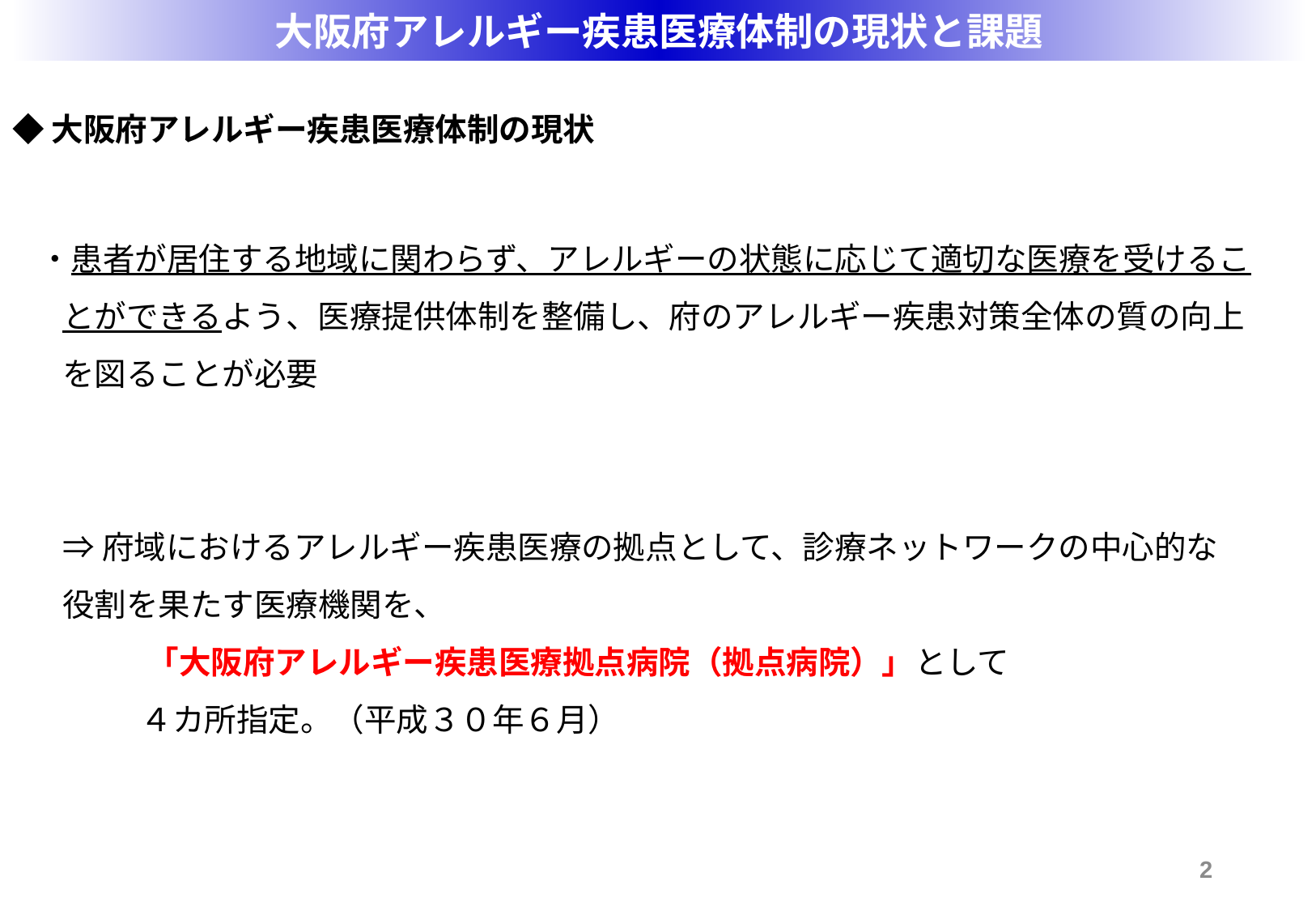

大阪府アレルギー疾患医療体制の現状と課題
◆大阪府アレルギー疾患医療体制の現状
・患者が居住する地域に関わらず、アレルギーの状態に応じて適切な医療を受けることができるよう、医療提供体制を整備し、府のアレルギー疾患対策全体の質の向上を図ることが必要

⇒府域におけるアレルギー疾患医療の拠点として、診療ネットワークの中心的な
役割を果たす医療機関を、
　「大阪府アレルギー疾患医療拠点病院（拠点病院）」として
４カ所指定。（平成３０年６月）
2